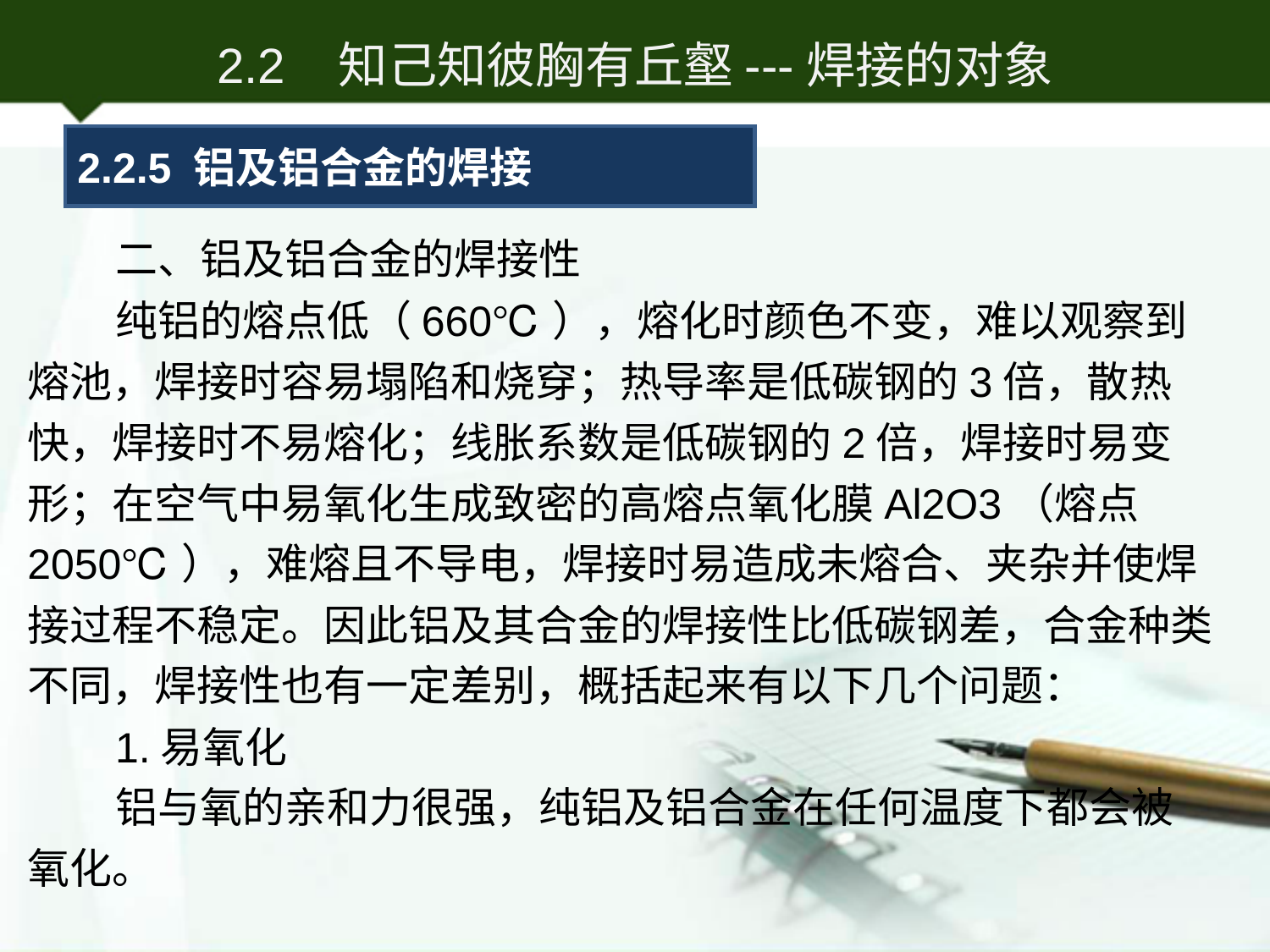

2.2   知己知彼胸有丘壑---焊接的对象
2.2.5 铝及铝合金的焊接
二、铝及铝合金的焊接性
纯铝的熔点低（660℃），熔化时颜色不变，难以观察到熔池，焊接时容易塌陷和烧穿；热导率是低碳钢的3倍，散热快，焊接时不易熔化；线胀系数是低碳钢的2倍，焊接时易变形；在空气中易氧化生成致密的高熔点氧化膜Al2O3（熔点2050℃），难熔且不导电，焊接时易造成未熔合、夹杂并使焊接过程不稳定。因此铝及其合金的焊接性比低碳钢差，合金种类不同，焊接性也有一定差别，概括起来有以下几个问题：
1.易氧化
铝与氧的亲和力很强，纯铝及铝合金在任何温度下都会被氧化。